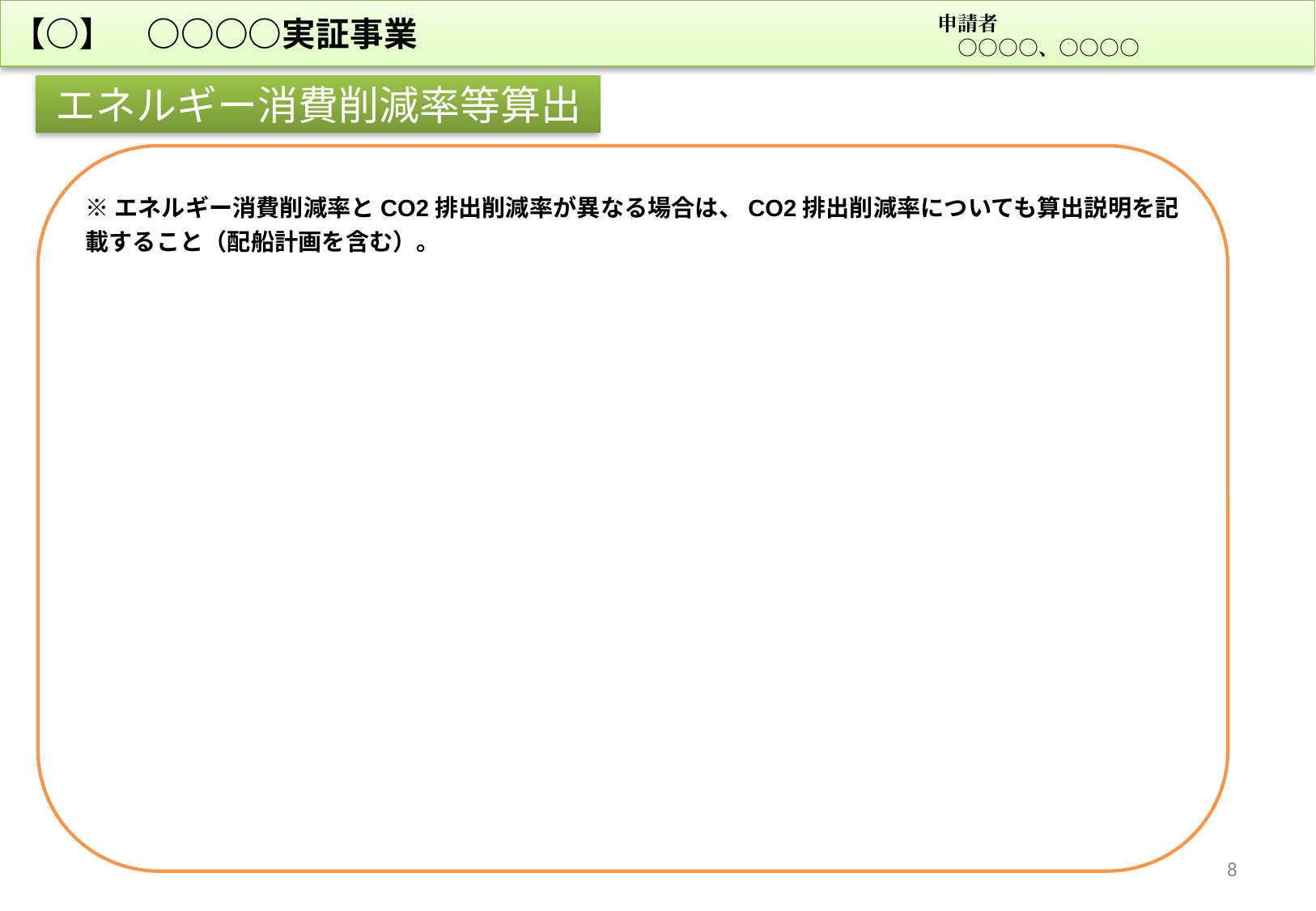

【○】　○○○○実証事業
申請者
　○○○○、○○○○
エネルギー消費削減率等算出
※エネルギー消費削減率とCO2排出削減率が異なる場合は、CO2排出削減率についても算出説明を記載すること（配船計画を含む）。
8